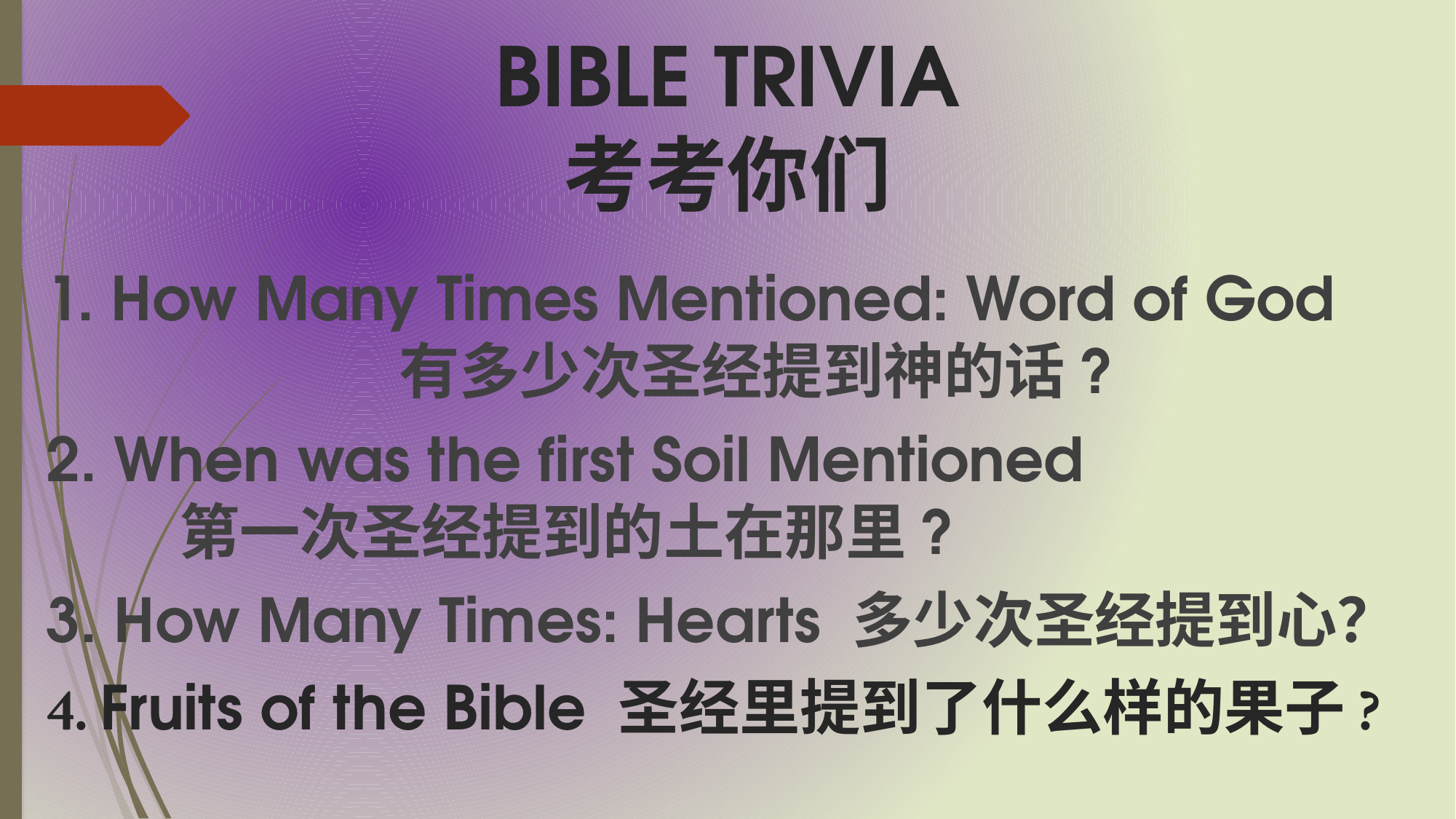

# BIBLE TRIVIA 考考你们
1. How Many Times Mentioned: Word of God                             有多少次圣经提到神的话?
2. When was the first Soil Mentioned                               第一次圣经提到的土在那里?
3. How Many Times: Hearts 多少次圣经提到心？
4. Fruits of the Bible 圣经里提到了什么样的果子?